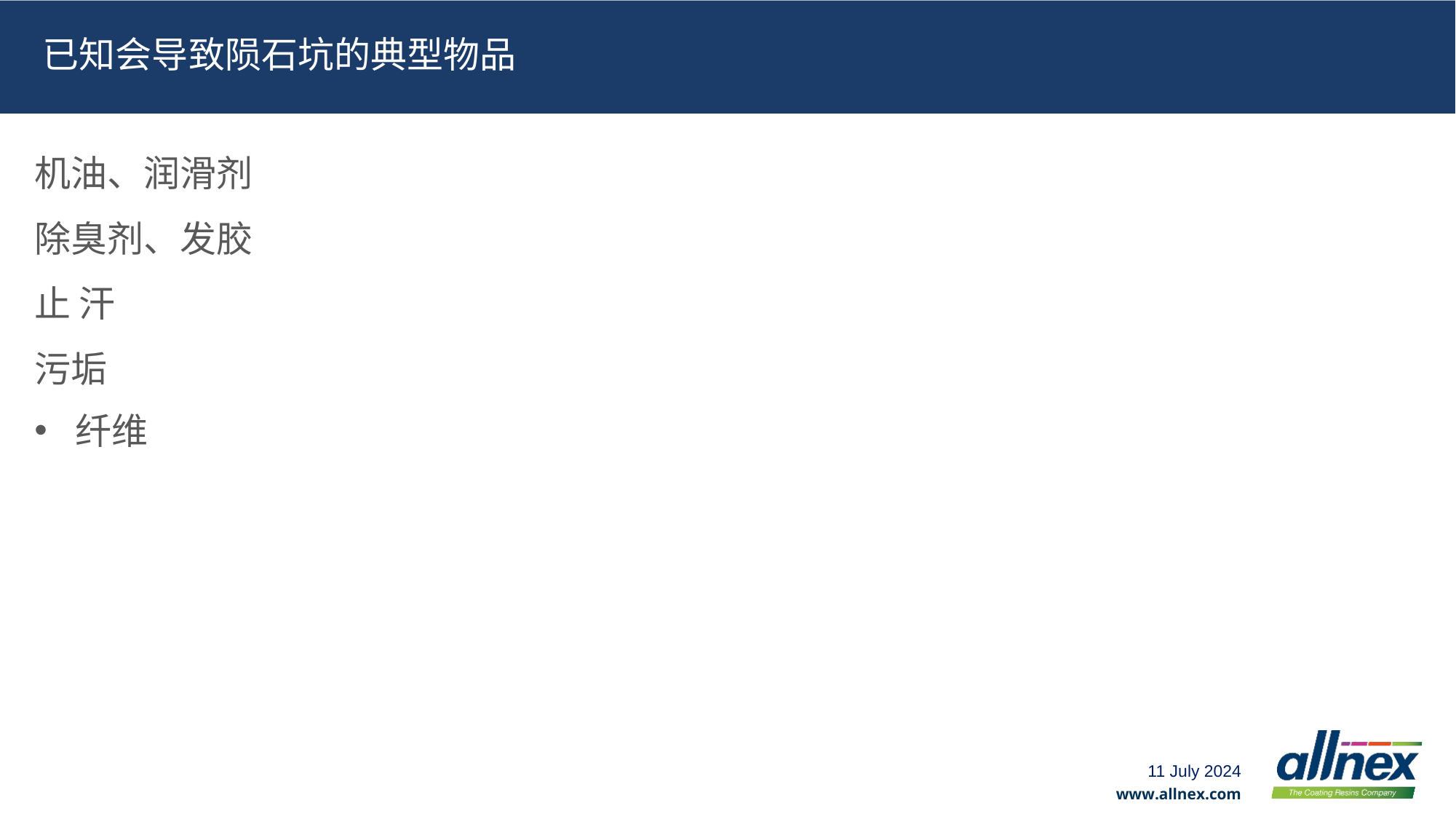

# 已知会导致陨石坑的典型物品
机油、润滑剂
除臭剂、发胶
止 汗
污垢
纤维

11 July 2024